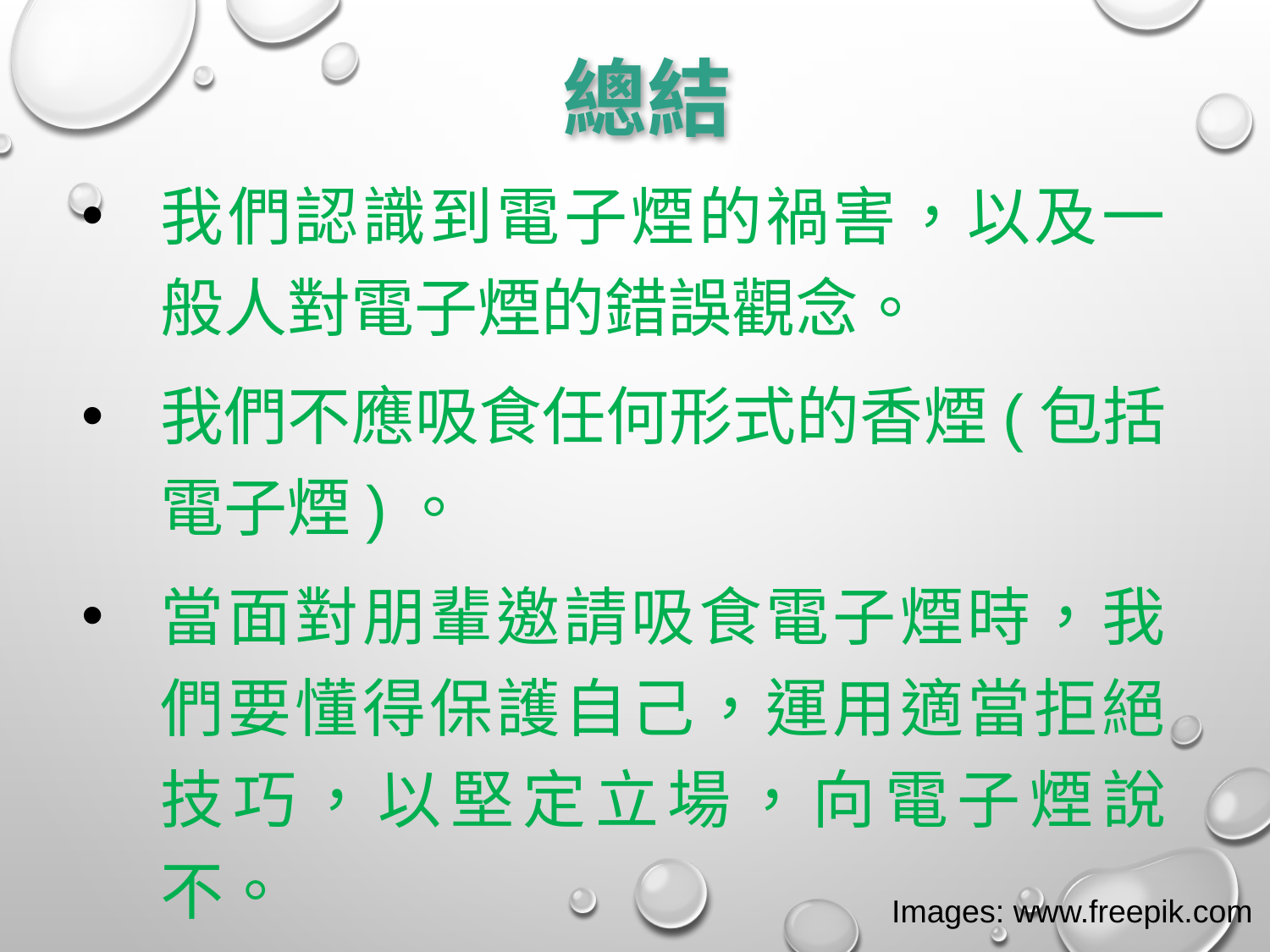

總結
我們認識到電子煙的禍害，以及一般人對電子煙的錯誤觀念。
我們不應吸食任何形式的香煙(包括電子煙)。
當面對朋輩邀請吸食電子煙時，我們要懂得保護自己，運用適當拒絕技巧，以堅定立場，向電子煙說不。
Images: www.freepik.com